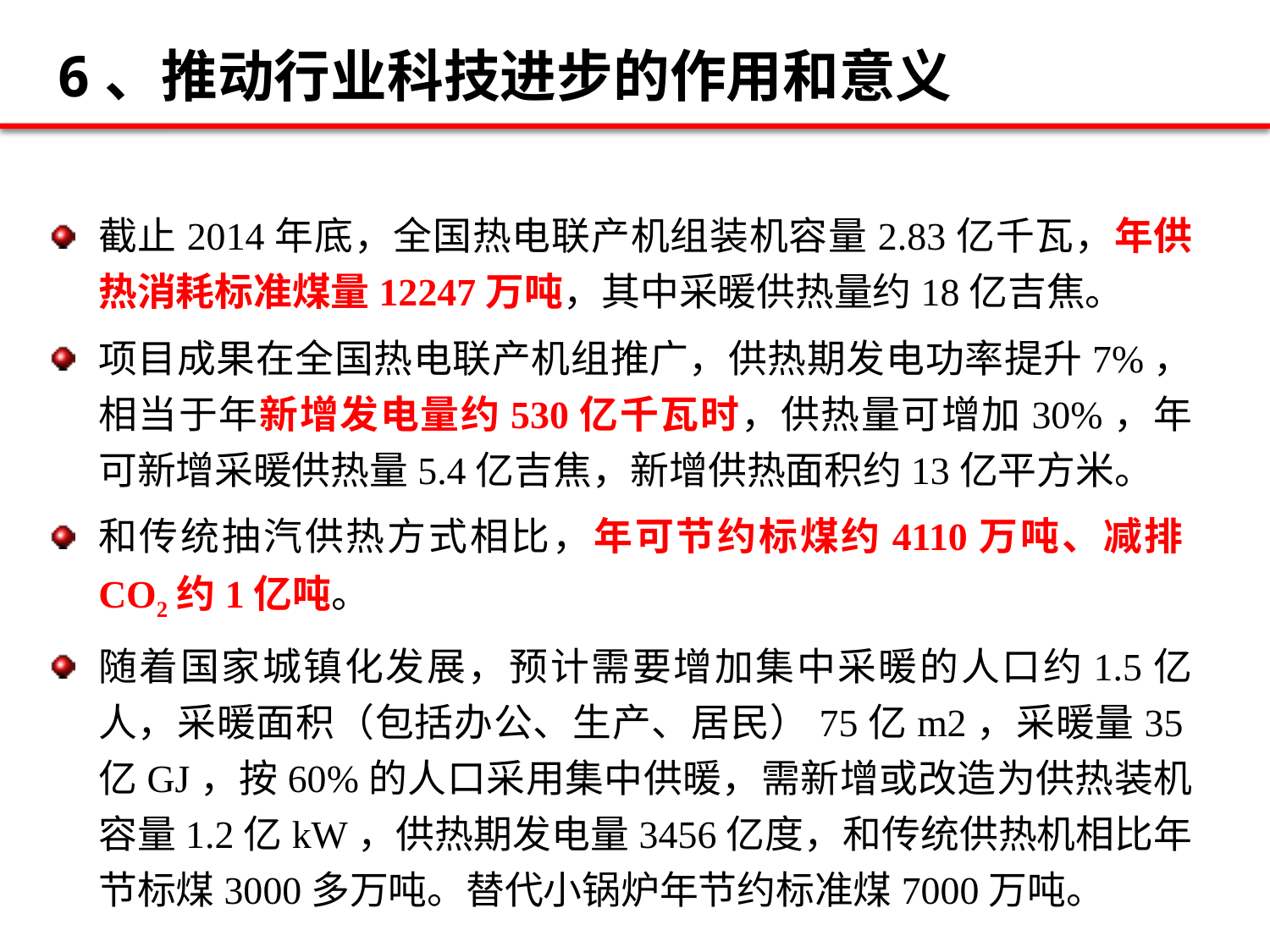

6、推动行业科技进步的作用和意义
截止2014年底，全国热电联产机组装机容量2.83亿千瓦，年供热消耗标准煤量12247万吨，其中采暖供热量约18亿吉焦。
项目成果在全国热电联产机组推广，供热期发电功率提升7%，相当于年新增发电量约530亿千瓦时，供热量可增加30%，年可新增采暖供热量5.4亿吉焦，新增供热面积约13亿平方米。
和传统抽汽供热方式相比，年可节约标煤约4110万吨、减排CO2约1亿吨。
随着国家城镇化发展，预计需要增加集中采暖的人口约1.5亿人，采暖面积（包括办公、生产、居民）75亿m2，采暖量35亿GJ，按60%的人口采用集中供暖，需新增或改造为供热装机容量1.2亿kW，供热期发电量3456亿度，和传统供热机相比年节标煤3000多万吨。替代小锅炉年节约标准煤7000万吨。